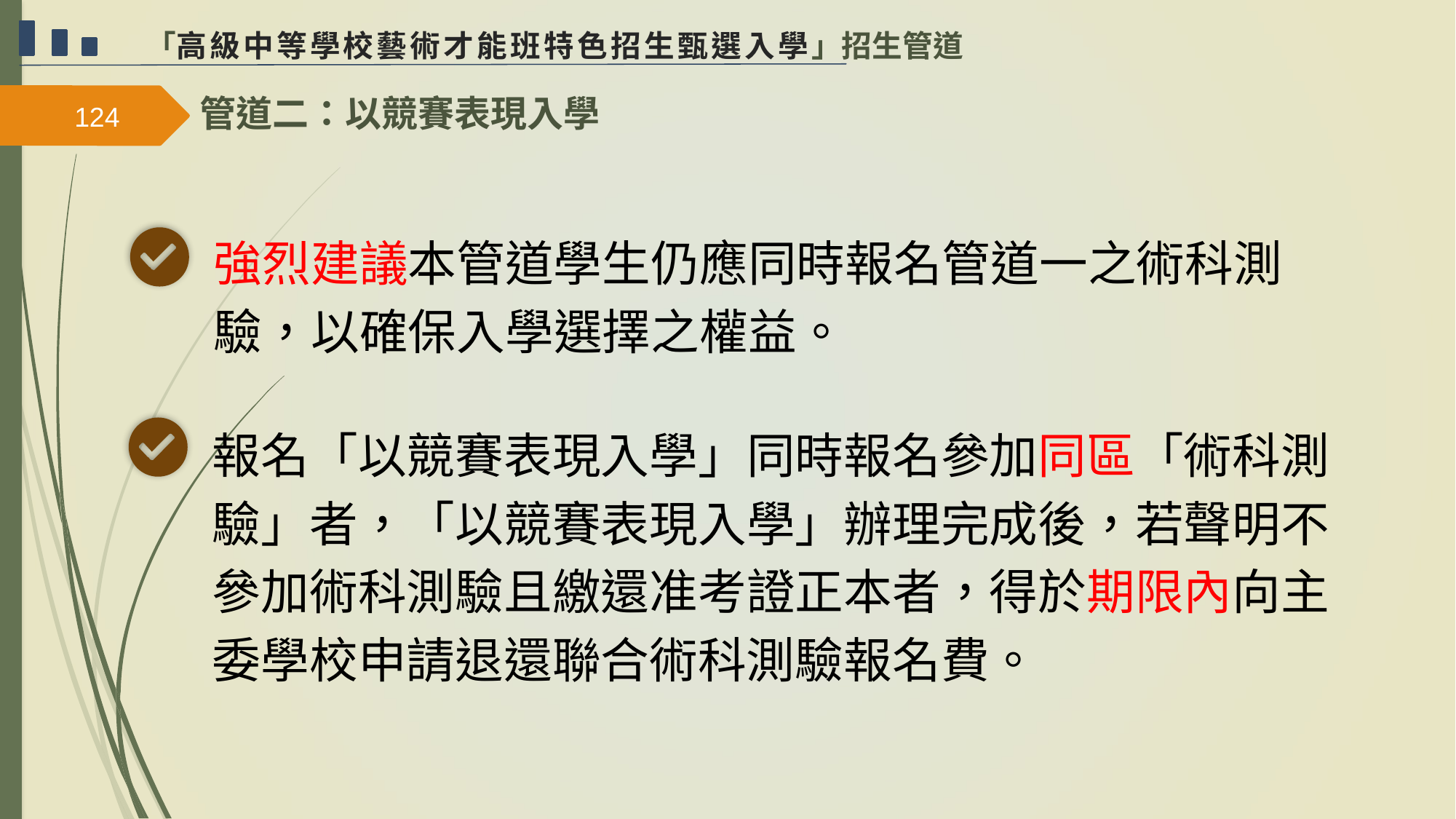

「高級中等學校藝術才能班特色招生甄選入學」招生管道

管道二：以競賽表現入學
124
強烈建議本管道學生仍應同時報名管道一之術科測驗，以確保入學選擇之權益。

報名「以競賽表現入學」同時報名參加同區「術科測驗」者，「以競賽表現入學」辦理完成後，若聲明不參加術科測驗且繳還准考證正本者，得於期限內向主委學校申請退還聯合術科測驗報名費。